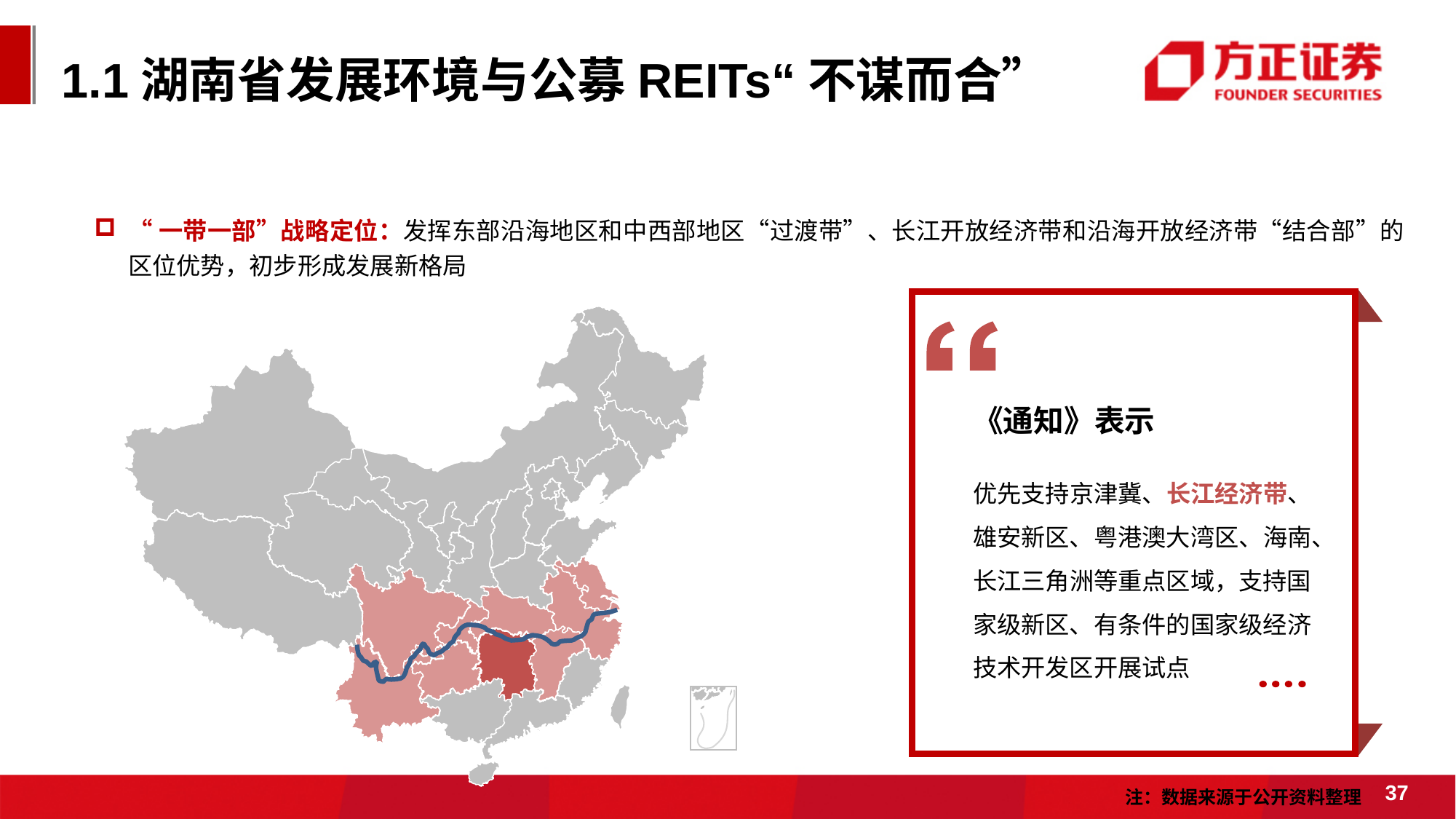

1.1湖南省发展环境与公募REITs“不谋而合”
“一带一部”战略定位：发挥东部沿海地区和中西部地区“过渡带”、长江开放经济带和沿海开放经济带“结合部”的区位优势，初步形成发展新格局

《通知》表示
优先支持京津冀、长江经济带、雄安新区、粤港澳大湾区、海南、长江三角洲等重点区域，支持国家级新区、有条件的国家级经济技术开发区开展试点

37
注：数据来源于公开资料整理